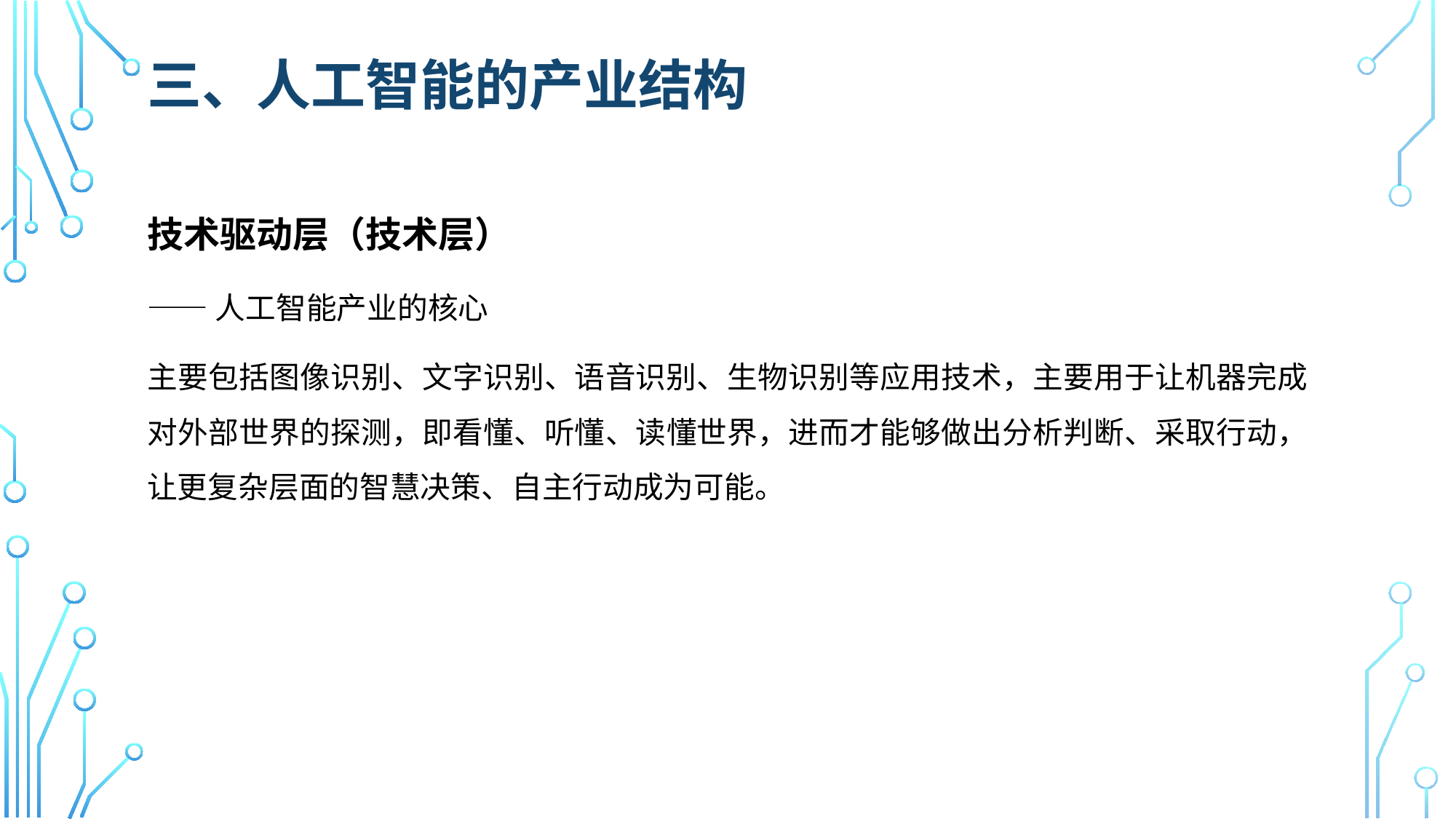

# 三、人工智能的产业结构
技术驱动层（技术层）
——人工智能产业的核心
主要包括图像识别、文字识别、语音识别、生物识别等应用技术，主要用于让机器完成对外部世界的探测，即看懂、听懂、读懂世界，进而才能够做出分析判断、采取行动，让更复杂层面的智慧决策、自主行动成为可能。